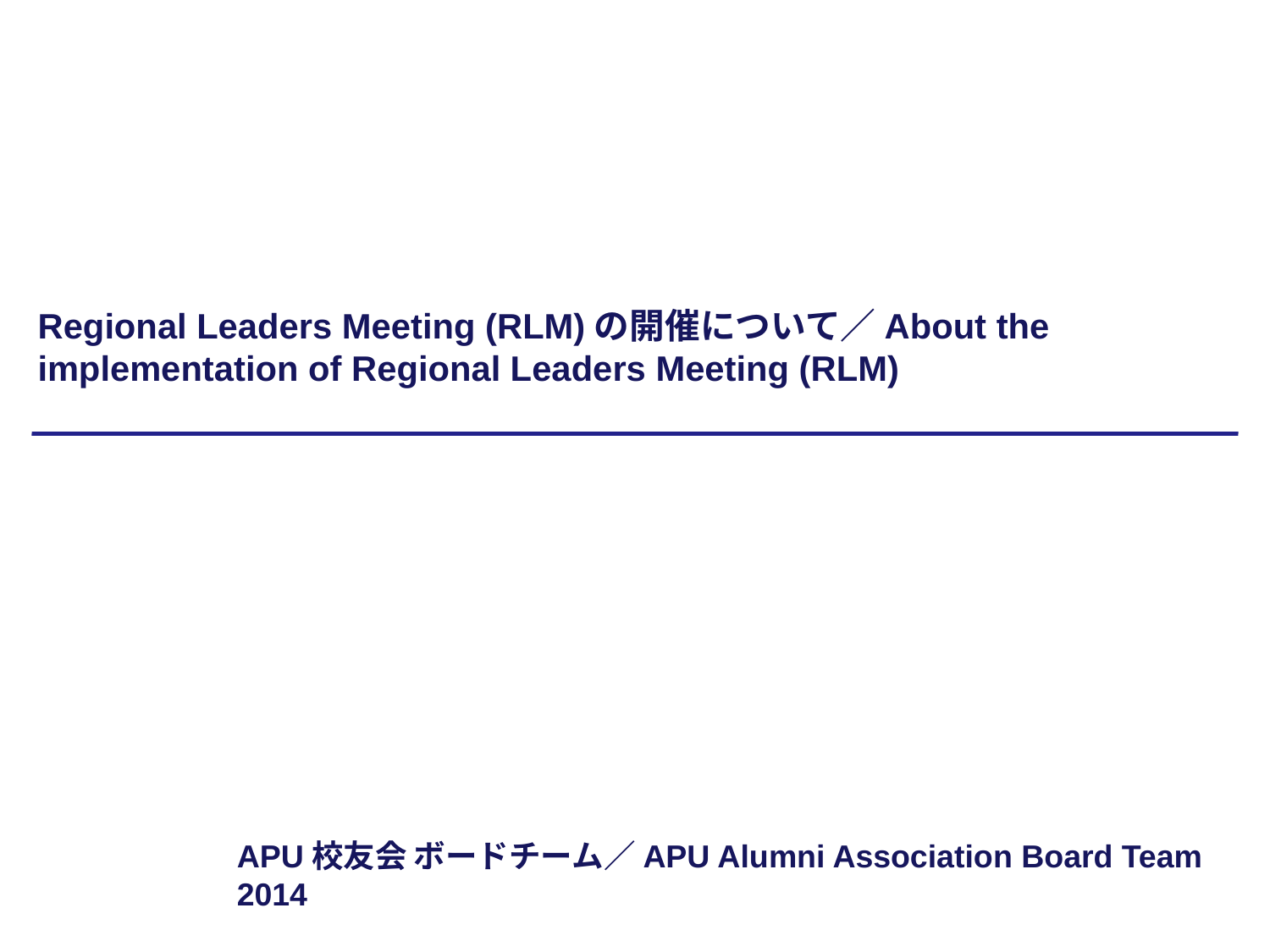

Regional Leaders Meeting (RLM)の開催について／About the implementation of Regional Leaders Meeting (RLM)

APU校友会 ボードチーム／APU Alumni Association Board Team
2014